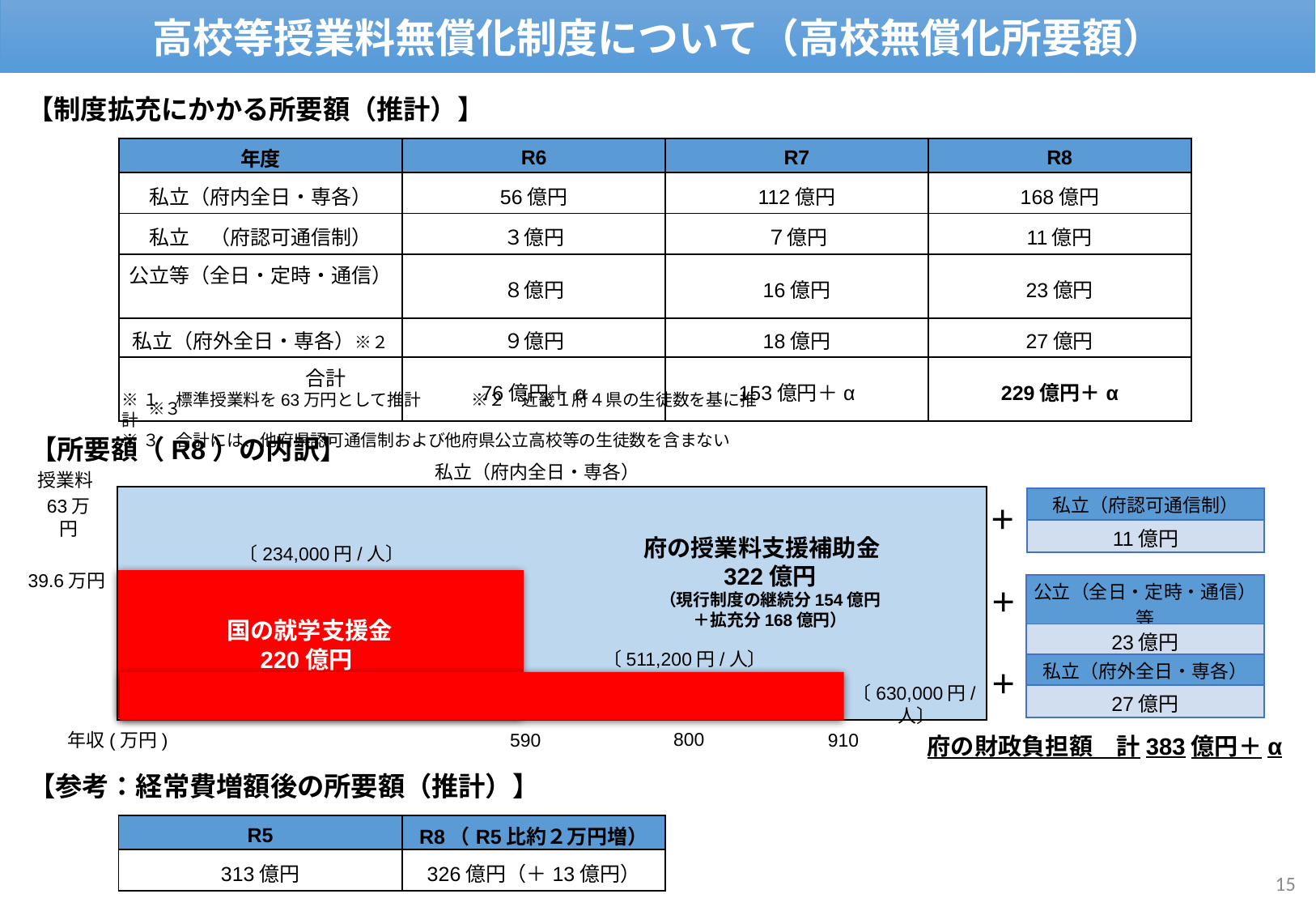

高校等授業料無償化制度について（高校無償化所要額）
【制度拡充にかかる所要額（推計）】
| 年度 | R6 | R7 | R8 |
| --- | --- | --- | --- |
| 私立（府内全日・専各） | 56億円 | 112億円 | 168億円 |
| 私立　（府認可通信制） | ３億円 | ７億円 | 11億円 |
| 公立等（全日・定時・通信） | ８億円 | 16億円 | 23億円 |
| 私立（府外全日・専各）※２ | ９億円 | 18億円 | 27億円 |
| 合計　　　 ※３ | 76億円＋α | 153億円＋α | 229億円＋α |
※１　標準授業料を63万円として推計　　　※２　近畿１府４県の生徒数を基に推計
※３　合計には、他府県認可通信制および他府県公立高校等の生徒数を含まない
【所要額（R8）の内訳】
私立（府内全日・専各）
授業料
63万円
〔234,000円/人〕
39.6万円

国の就学支援金
220億円

〔630,000円/人〕
800
910
590
年収(万円)

| 私立（府認可通信制） |
| --- |
| 11億円 |
＋
府の授業料支援補助金
322億円
（現行制度の継続分154億円
＋拡充分168億円）
| 公立（全日・定時・通信）等 |
| --- |
| 23億円 |
＋
〔511,200円/人〕
| 私立（府外全日・専各） |
| --- |
| 27億円 |
＋
府の財政負担額　計383億円＋α
【参考：経常費増額後の所要額（推計）】
| R5 | R8（R5比約２万円増） |
| --- | --- |
| 313億円 | 326億円（＋13億円） |
15